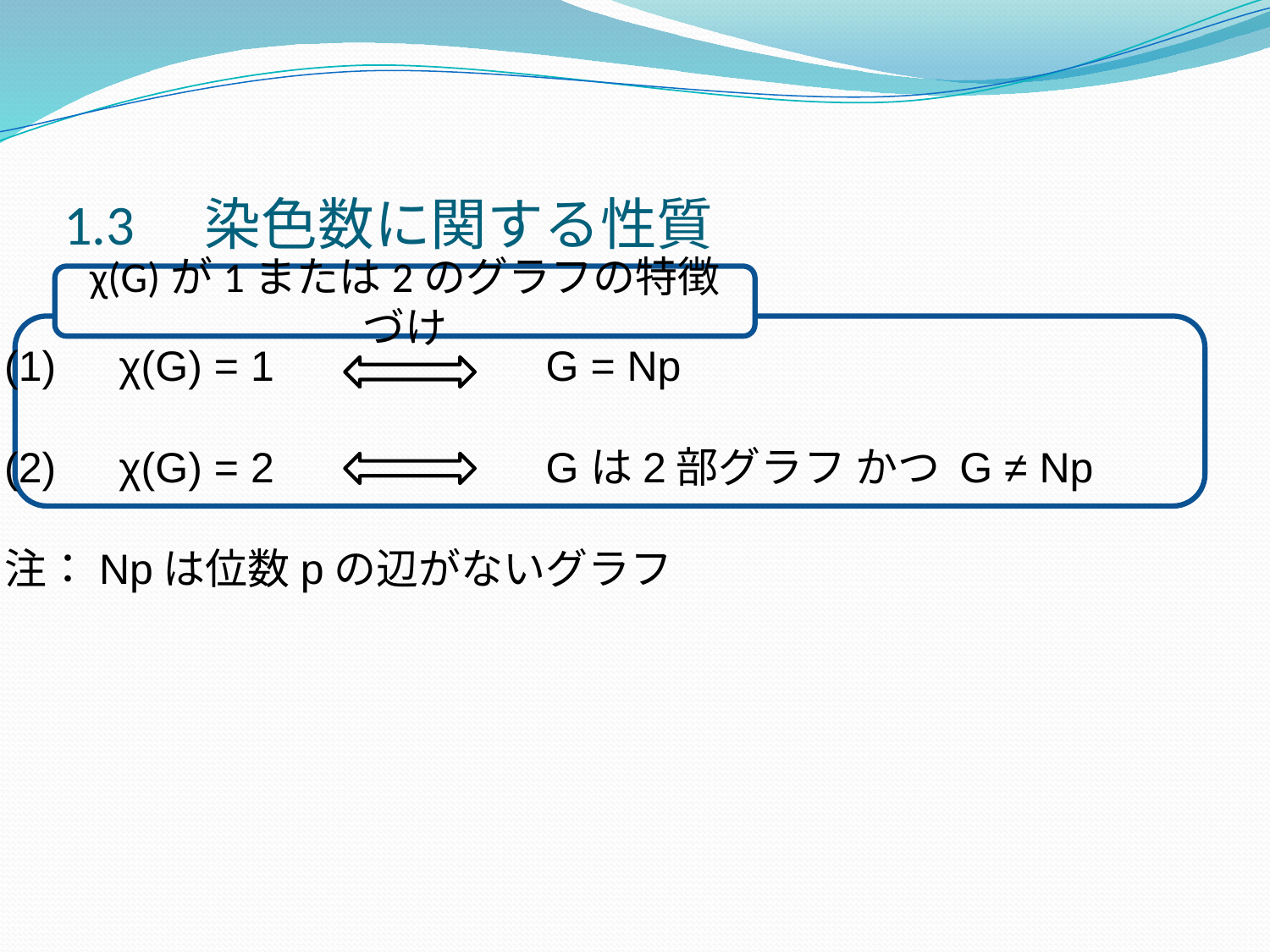

# 1.3　染色数に関する性質

χ(G)が1または2のグラフの特徴づけ

(1)　χ(G) = 1                       G = Np

(2)　χ(G) = 2                       Gは2部グラフ かつ G ≠ Np

注：Npは位数pの辺がないグラフ